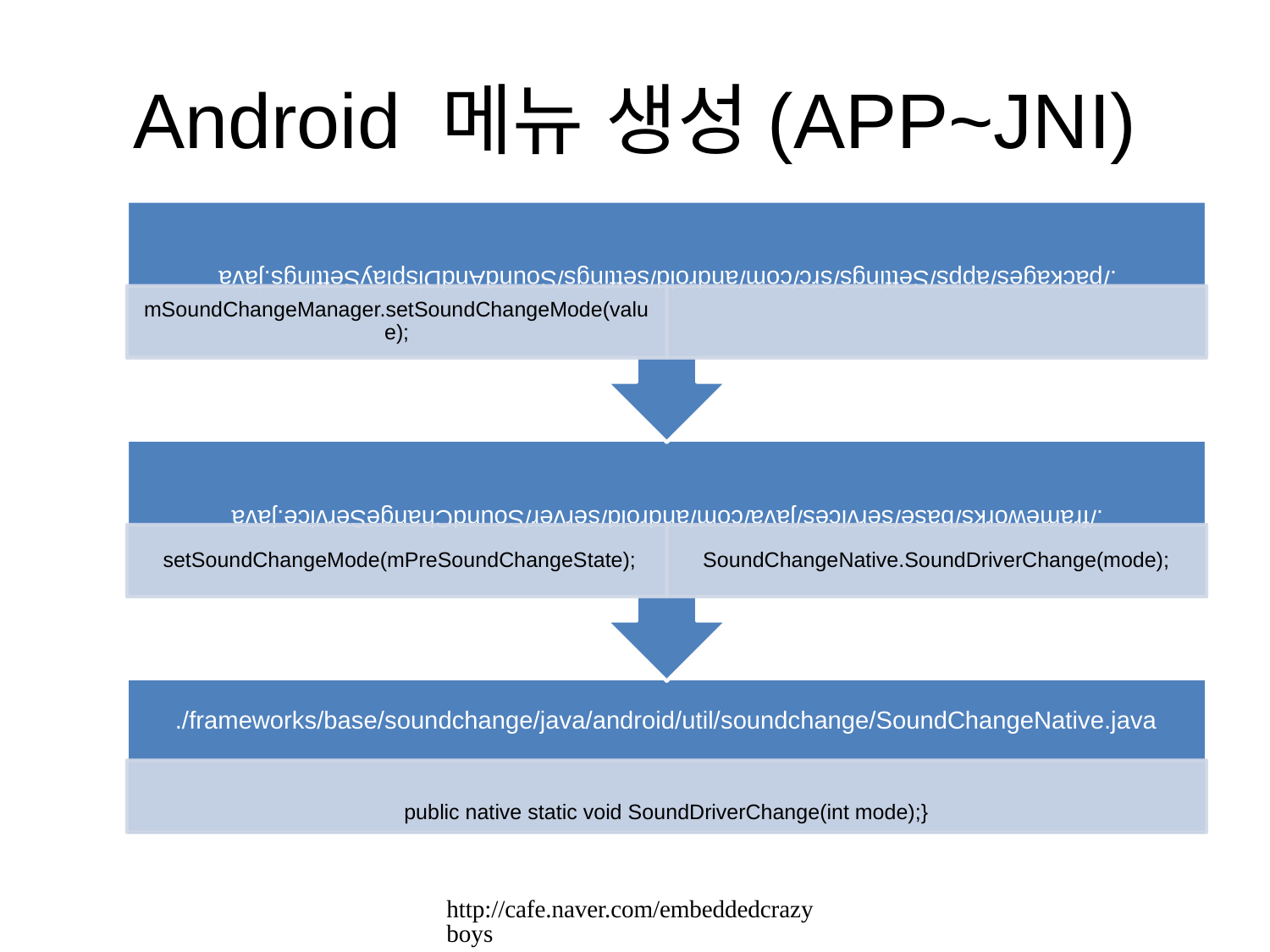

# Android 메뉴 생성(APP~JNI)
./frameworks/base/soundchange/java/android/util/soundchange/SoundChangeNative.java

public native static void SoundDriverChange(int mode);}
./frameworks/base/services/java/com/android/server/SoundChangeService.java
 setSoundChangeMode(mPreSoundChangeState);
SoundChangeNative.SoundDriverChange(mode);
./packages/apps/Settings/src/com/android/settings/SoundAndDisplaySettings.java
mSoundChangeManager.setSoundChangeMode(value);

http://cafe.naver.com/embeddedcrazyboys